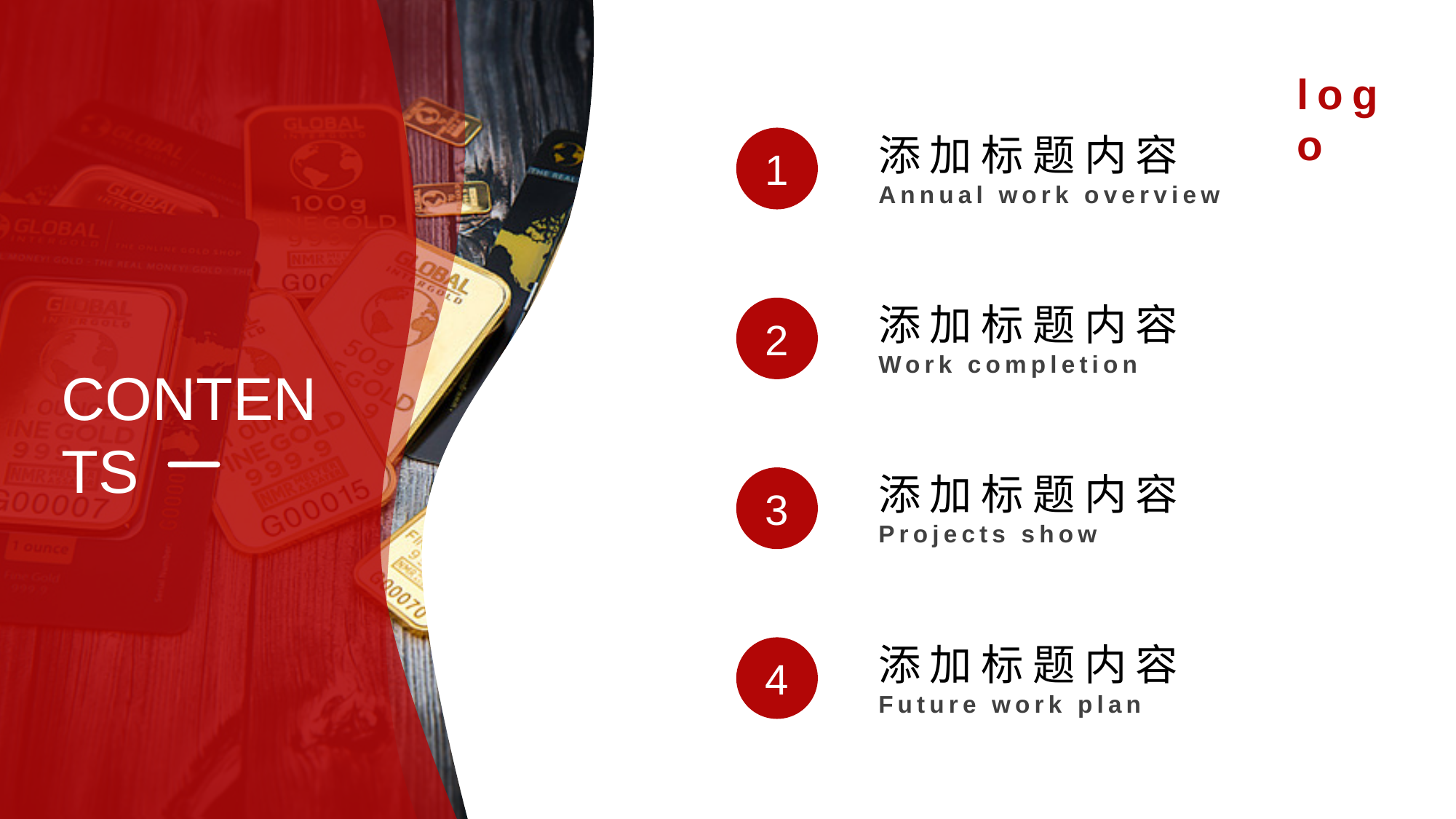

logo
添加标题内容
Annual work overview
1
添加标题内容
Work completion
2
CONTENTS
添加标题内容
Projects show
3
添加标题内容
Future work plan
4